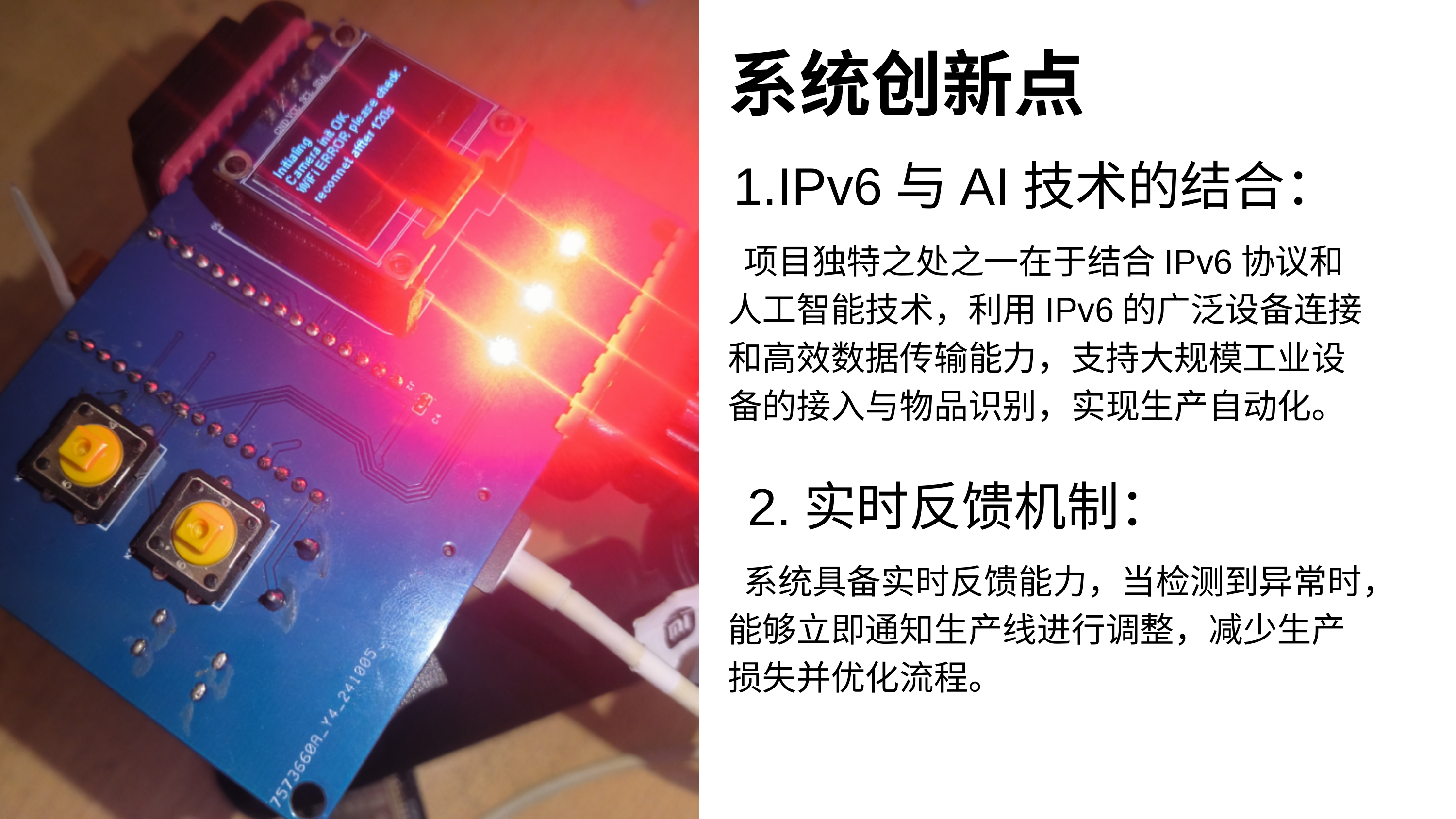

系统创新点
1.IPv6与AI技术的结合：
 项目独特之处之一在于结合IPv6协议和人工智能技术，利用IPv6的广泛设备连接和高效数据传输能力，支持大规模工业设备的接入与物品识别，实现生产自动化。

2.实时反馈机制：
 系统具备实时反馈能力，当检测到异常时，能够立即通知生产线进行调整，减少生产损失并优化流程。